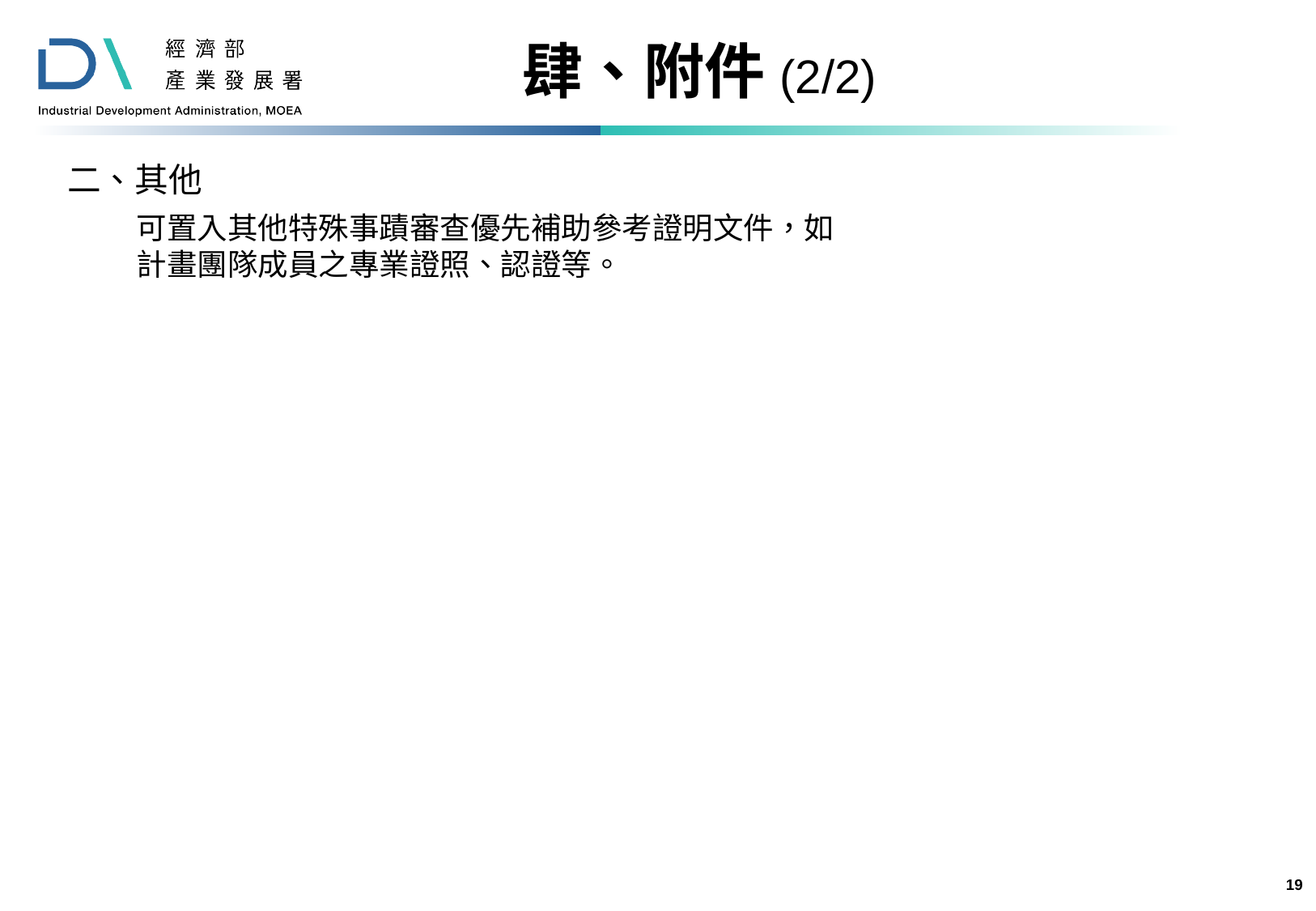

肆、附件(2/2)
二、其他
可置入其他特殊事蹟審查優先補助參考證明文件，如計畫團隊成員之專業證照、認證等。
19